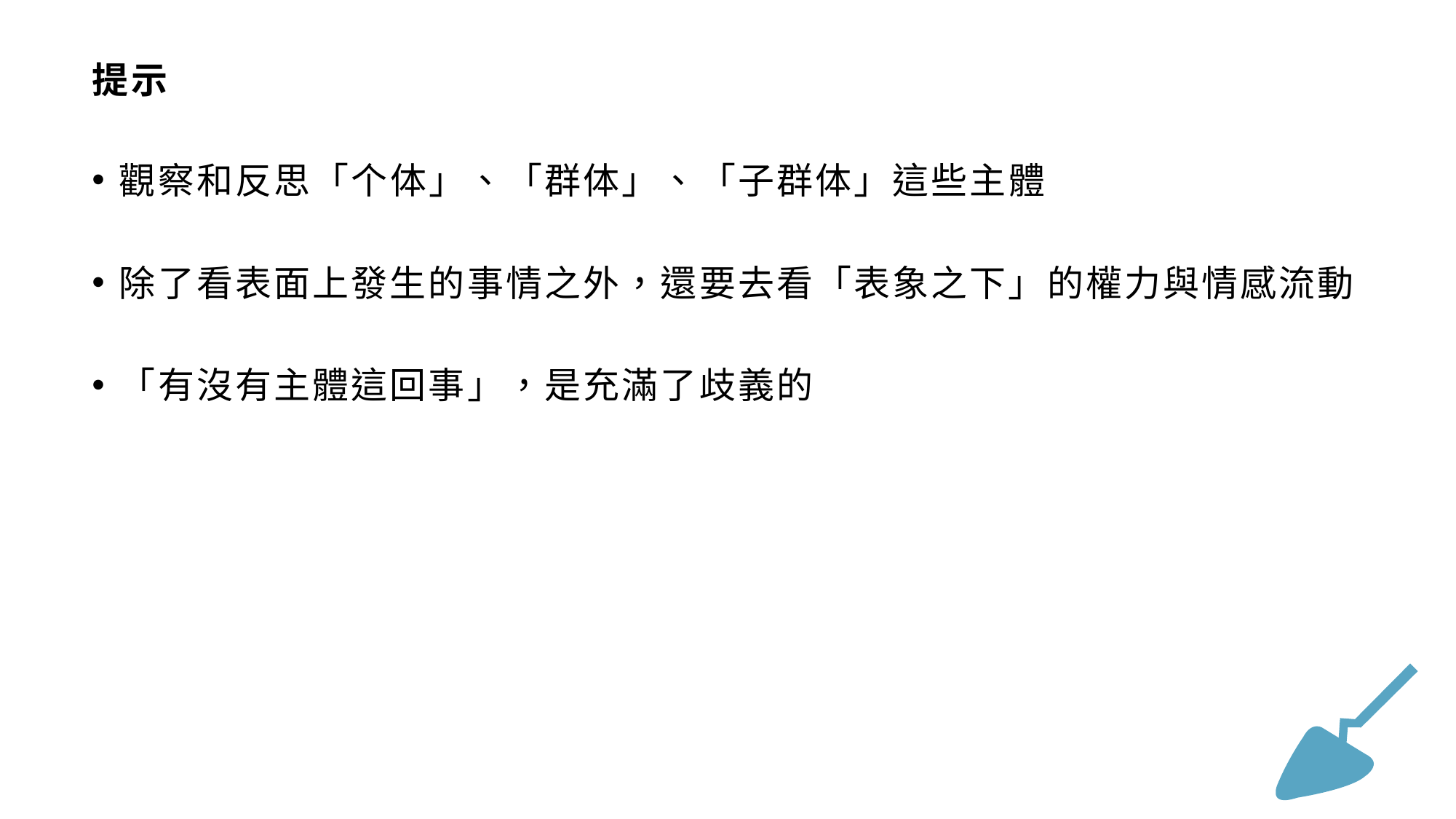

# 提示
觀察和反思「个体」、「群体」、「子群体」這些主體
除了看表面上發生的事情之外，還要去看「表象之下」的權力與情感流動
「有沒有主體這回事」，是充滿了歧義的